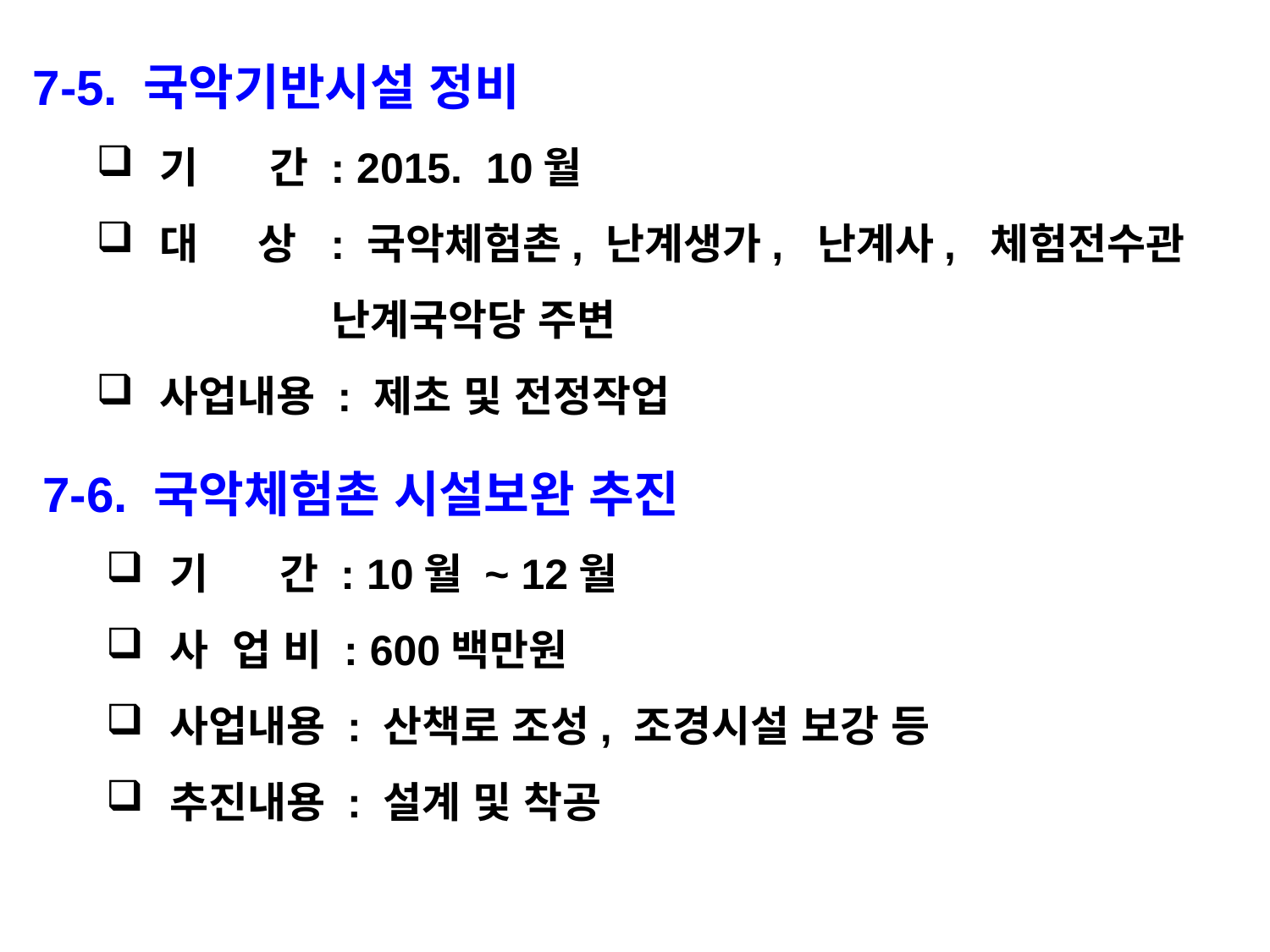

7-5. 국악기반시설 정비
기      간 : 2015.  10월
대     상  : 국악체험촌, 난계생가,  난계사,  체험전수관
                   난계국악당 주변
사업내용 : 제초 및 전정작업

7-6. 국악체험촌 시설보완 추진
기      간 : 10월 ~ 12월
사  업 비 : 600백만원
사업내용 : 산책로 조성, 조경시설 보강 등
추진내용 : 설계 및 착공